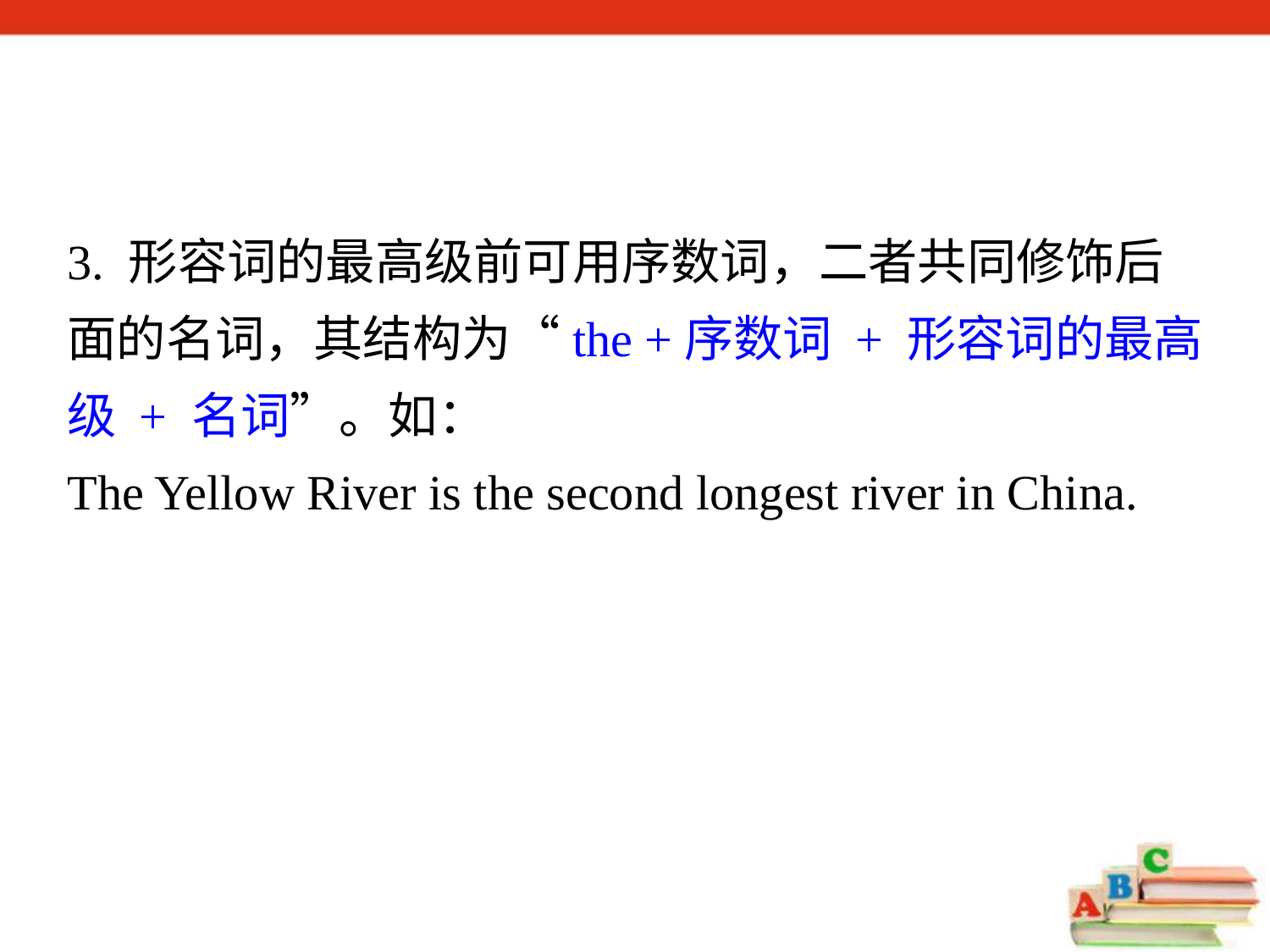

3. 形容词的最高级前可用序数词，二者共同修饰后面的名词，其结构为“the +序数词 + 形容词的最高级 + 名词”。如：
The Yellow River is the second longest river in China.